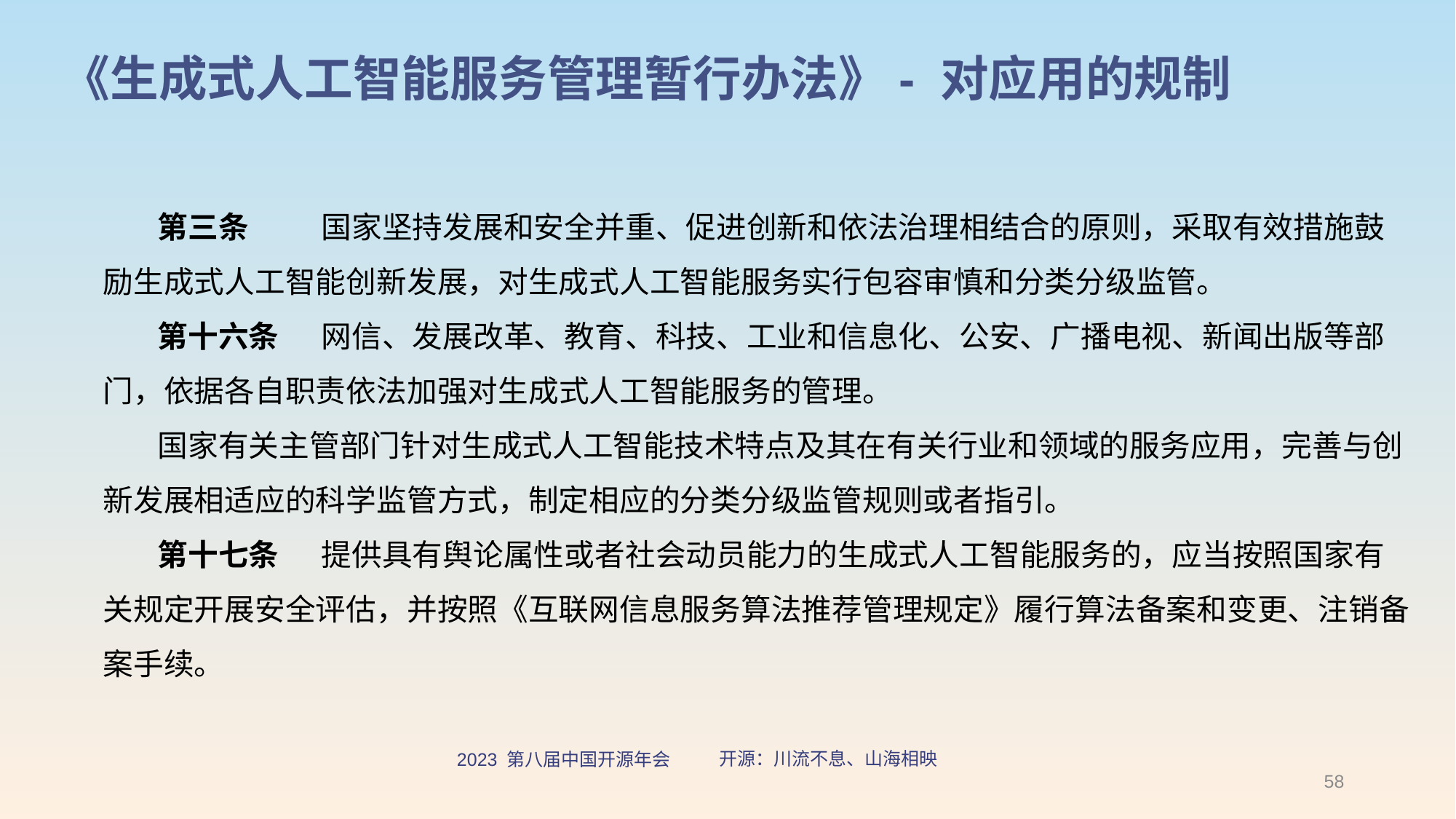

《生成式人工智能服务管理暂行办法》- 对应用的规制
第三条	国家坚持发展和安全并重、促进创新和依法治理相结合的原则，采取有效措施鼓励生成式人工智能创新发展，对生成式人工智能服务实行包容审慎和分类分级监管。
第十六条	网信、发展改革、教育、科技、工业和信息化、公安、广播电视、新闻出版等部门，依据各自职责依法加强对生成式人工智能服务的管理。
国家有关主管部门针对生成式人工智能技术特点及其在有关行业和领域的服务应用，完善与创新发展相适应的科学监管方式，制定相应的分类分级监管规则或者指引。
第十七条	提供具有舆论属性或者社会动员能力的生成式人工智能服务的，应当按照国家有关规定开展安全评估，并按照《互联网信息服务算法推荐管理规定》履行算法备案和变更、注销备案手续。
58